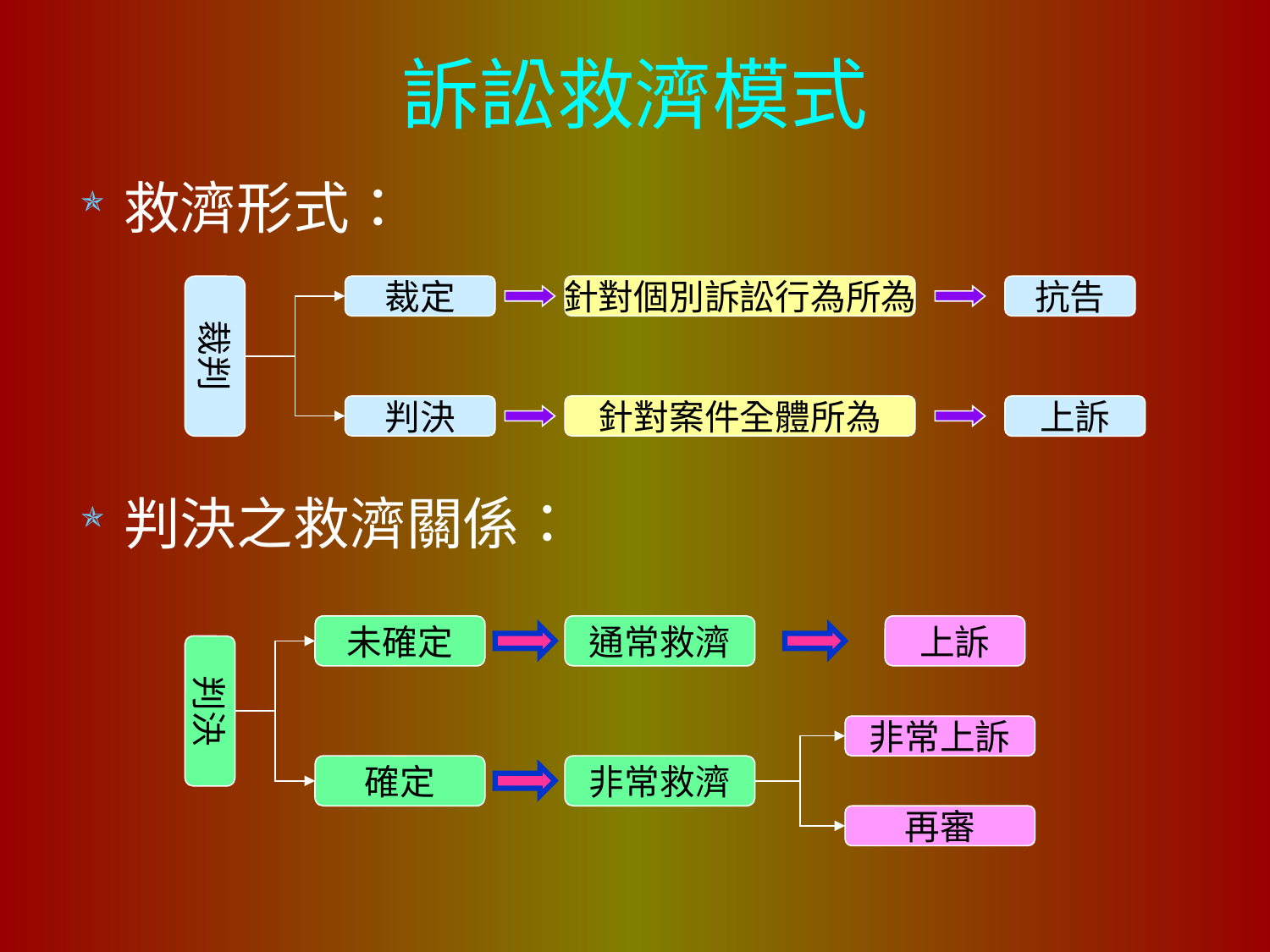

# 訴訟救濟模式
救濟形式：

判決之救濟關係：
裁判
裁定
針對個別訴訟行為所為
抗告

判決
針對案件全體所為
上訴

未確定
通常救濟
上訴

判決
非常上訴
確定
非常救濟

再審